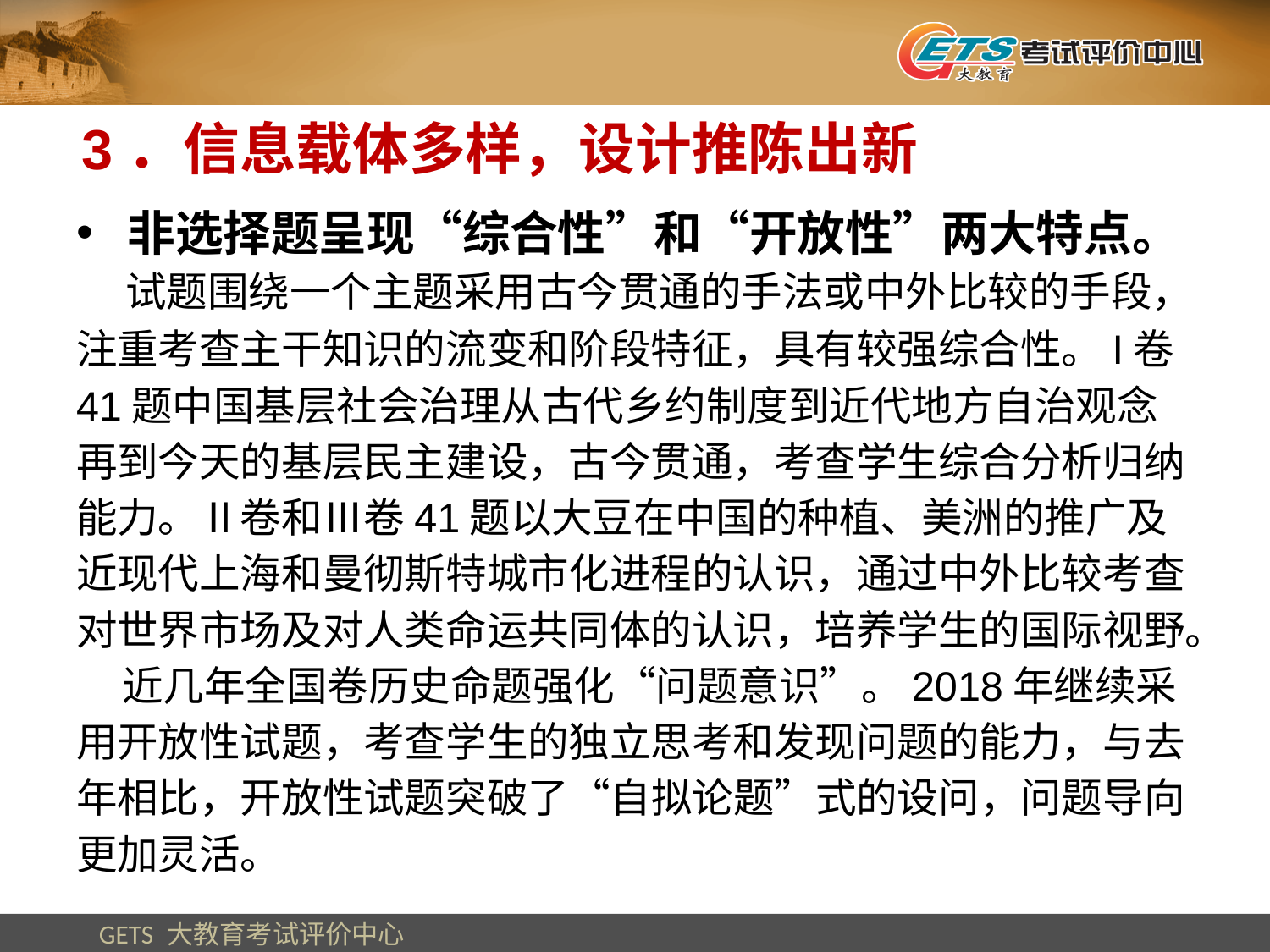

3．信息载体多样，设计推陈出新
非选择题呈现“综合性”和“开放性”两大特点。
    试题围绕一个主题采用古今贯通的手法或中外比较的手段，注重考查主干知识的流变和阶段特征，具有较强综合性。I卷41题中国基层社会治理从古代乡约制度到近代地方自治观念再到今天的基层民主建设，古今贯通，考查学生综合分析归纳能力。Ⅱ卷和Ⅲ卷41题以大豆在中国的种植、美洲的推广及近现代上海和曼彻斯特城市化进程的认识，通过中外比较考查对世界市场及对人类命运共同体的认识，培养学生的国际视野。
    近几年全国卷历史命题强化“问题意识”。2018年继续采用开放性试题，考查学生的独立思考和发现问题的能力，与去年相比，开放性试题突破了“自拟论题”式的设问，问题导向更加灵活。